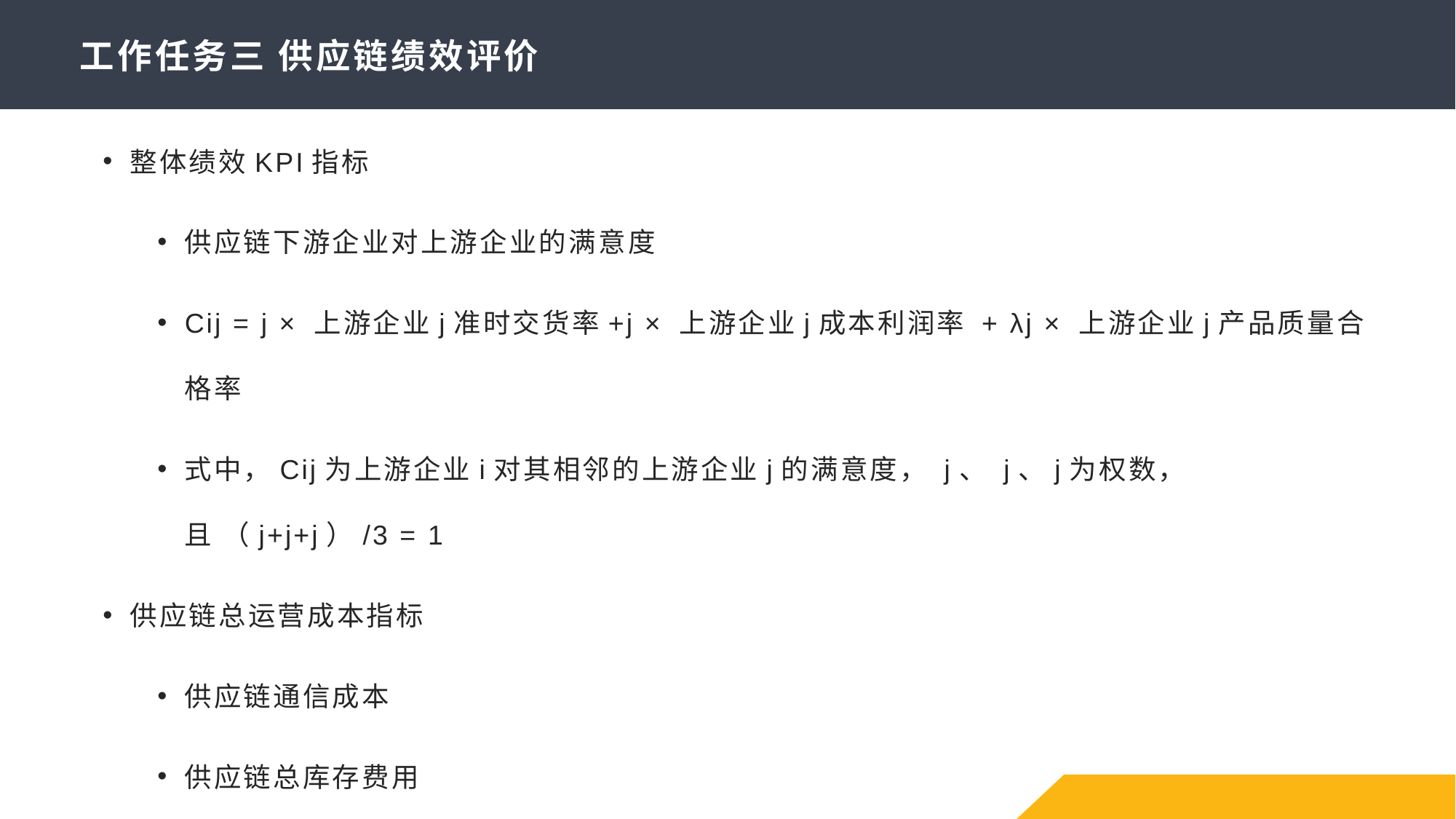

# 工作任务三 供应链绩效评价
整体绩效KPI指标
供应链下游企业对上游企业的满意度
Cij = j × 上游企业j准时交货率+j × 上游企业j成本利润率 + λj × 上游企业j产品质量合格率
式中，Cij为上游企业i对其相邻的上游企业j的满意度， j、 j、j为权数，且 （j+j+j）/3 = 1
供应链总运营成本指标
供应链通信成本
供应链总库存费用
各节点企业外部运输总费用